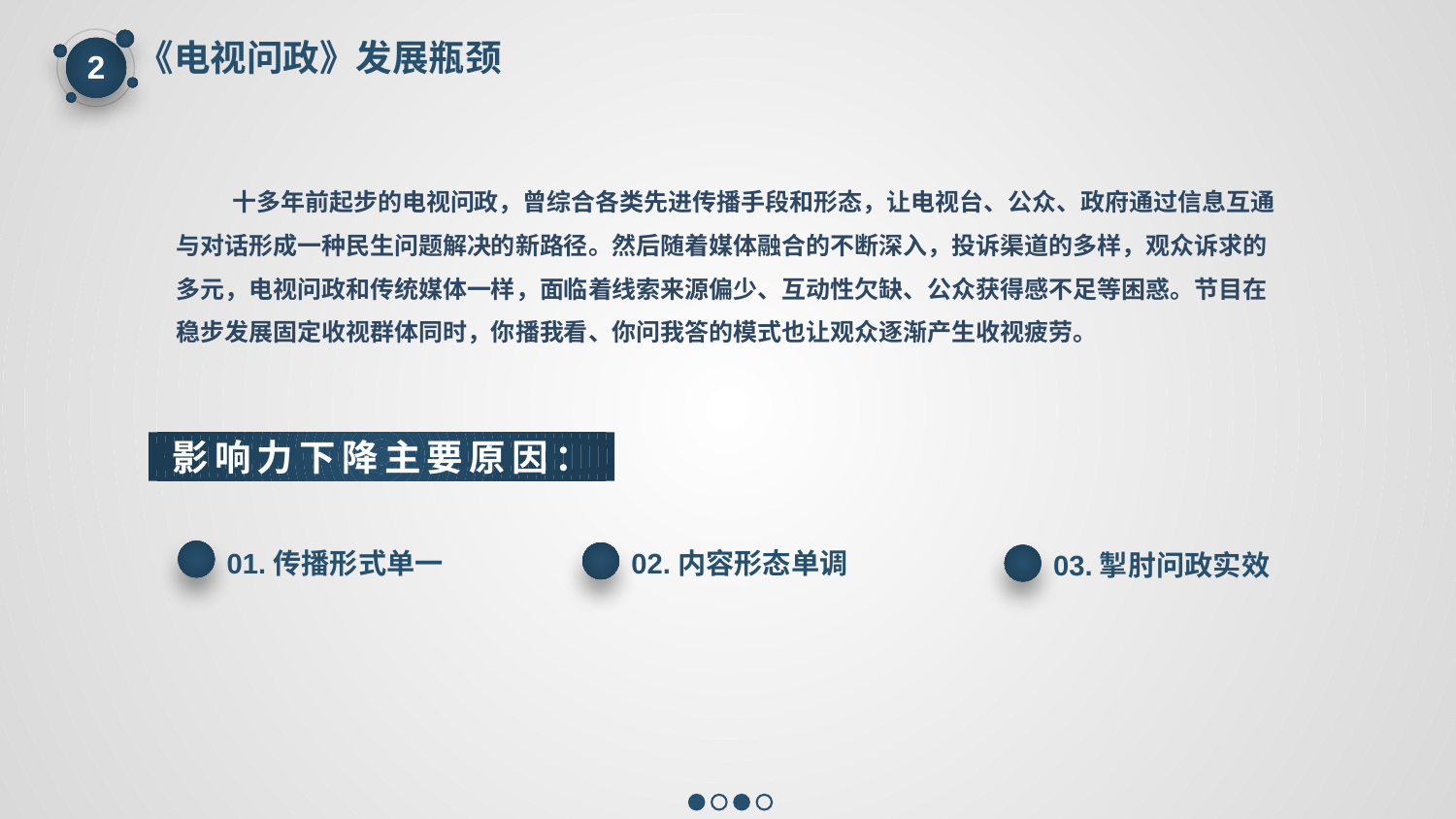

《电视问政》发展瓶颈
2
         十多年前起步的电视问政，曾综合各类先进传播手段和形态，让电视台、公众、政府通过信息互通与对话形成一种民生问题解决的新路径。然后随着媒体融合的不断深入，投诉渠道的多样，观众诉求的多元，电视问政和传统媒体一样，面临着线索来源偏少、互动性欠缺、公众获得感不足等困惑。节目在稳步发展固定收视群体同时，你播我看、你问我答的模式也让观众逐渐产生收视疲劳。
影响力下降主要原因：
01.传播形式单一
02.内容形态单调
03.掣肘问政实效